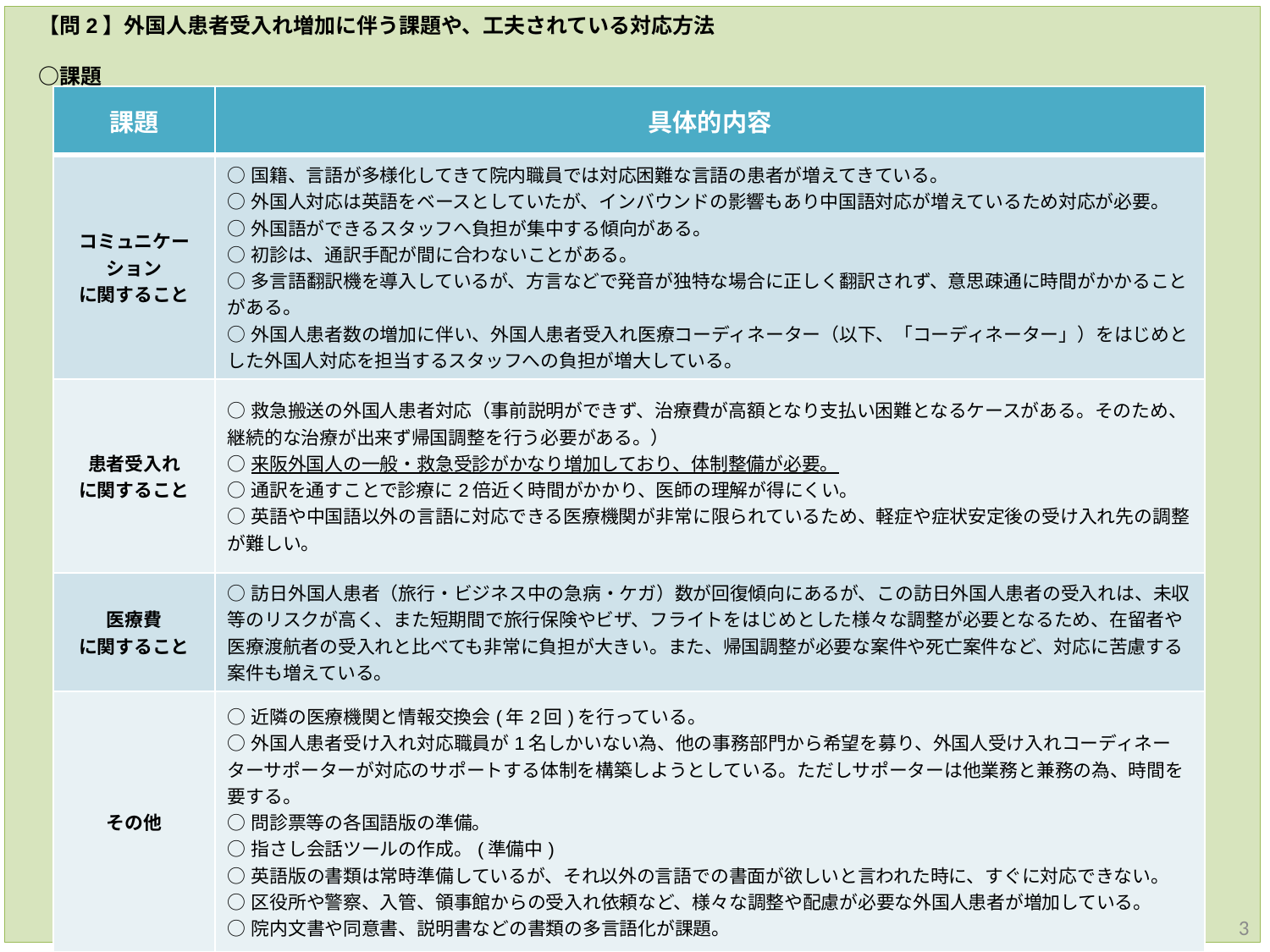

【問2】外国人患者受入れ増加に伴う課題や、工夫されている対応方法

　○課題
| 課題 | 具体的内容 |
| --- | --- |
| コミュニケーション に関すること | ○国籍、言語が多様化してきて院内職員では対応困難な言語の患者が増えてきている。 ○外国人対応は英語をベースとしていたが、インバウンドの影響もあり中国語対応が増えているため対応が必要。 ○外国語ができるスタッフへ負担が集中する傾向がある。 ○初診は、通訳手配が間に合わないことがある。 ○多言語翻訳機を導入しているが、方言などで発音が独特な場合に正しく翻訳されず、意思疎通に時間がかかることがある。 ○外国人患者数の増加に伴い、外国人患者受入れ医療コーディネーター（以下、「コーディネーター」）をはじめとした外国人対応を担当するスタッフへの負担が増大している。 |
| 患者受入れ に関すること | ○救急搬送の外国人患者対応（事前説明ができず、治療費が高額となり支払い困難となるケースがある。そのため、継続的な治療が出来ず帰国調整を行う必要がある。） ○来阪外国人の一般・救急受診がかなり増加しており、体制整備が必要。 ○通訳を通すことで診療に2倍近く時間がかかり、医師の理解が得にくい。 ○英語や中国語以外の言語に対応できる医療機関が非常に限られているため、軽症や症状安定後の受け入れ先の調整が難しい。 |
| 医療費 に関すること | ○訪日外国人患者（旅行・ビジネス中の急病・ケガ）数が回復傾向にあるが、この訪日外国人患者の受入れは、未収等のリスクが高く、また短期間で旅行保険やビザ、フライトをはじめとした様々な調整が必要となるため、在留者や医療渡航者の受入れと比べても非常に負担が大きい。また、帰国調整が必要な案件や死亡案件など、対応に苦慮する案件も増えている。 |
| その他 | ○近隣の医療機関と情報交換会(年2回)を行っている。 ○外国人患者受け入れ対応職員が1名しかいない為、他の事務部門から希望を募り、外国人受け入れコーディネーターサポーターが対応のサポートする体制を構築しようとしている。ただしサポーターは他業務と兼務の為、時間を要する。 ○問診票等の各国語版の準備。 ○指さし会話ツールの作成。(準備中) ○英語版の書類は常時準備しているが、それ以外の言語での書面が欲しいと言われた時に、すぐに対応できない。 ○区役所や警察、入管、領事館からの受入れ依頼など、様々な調整や配慮が必要な外国人患者が増加している。 ○院内文書や同意書、説明書などの書類の多言語化が課題。 |
3